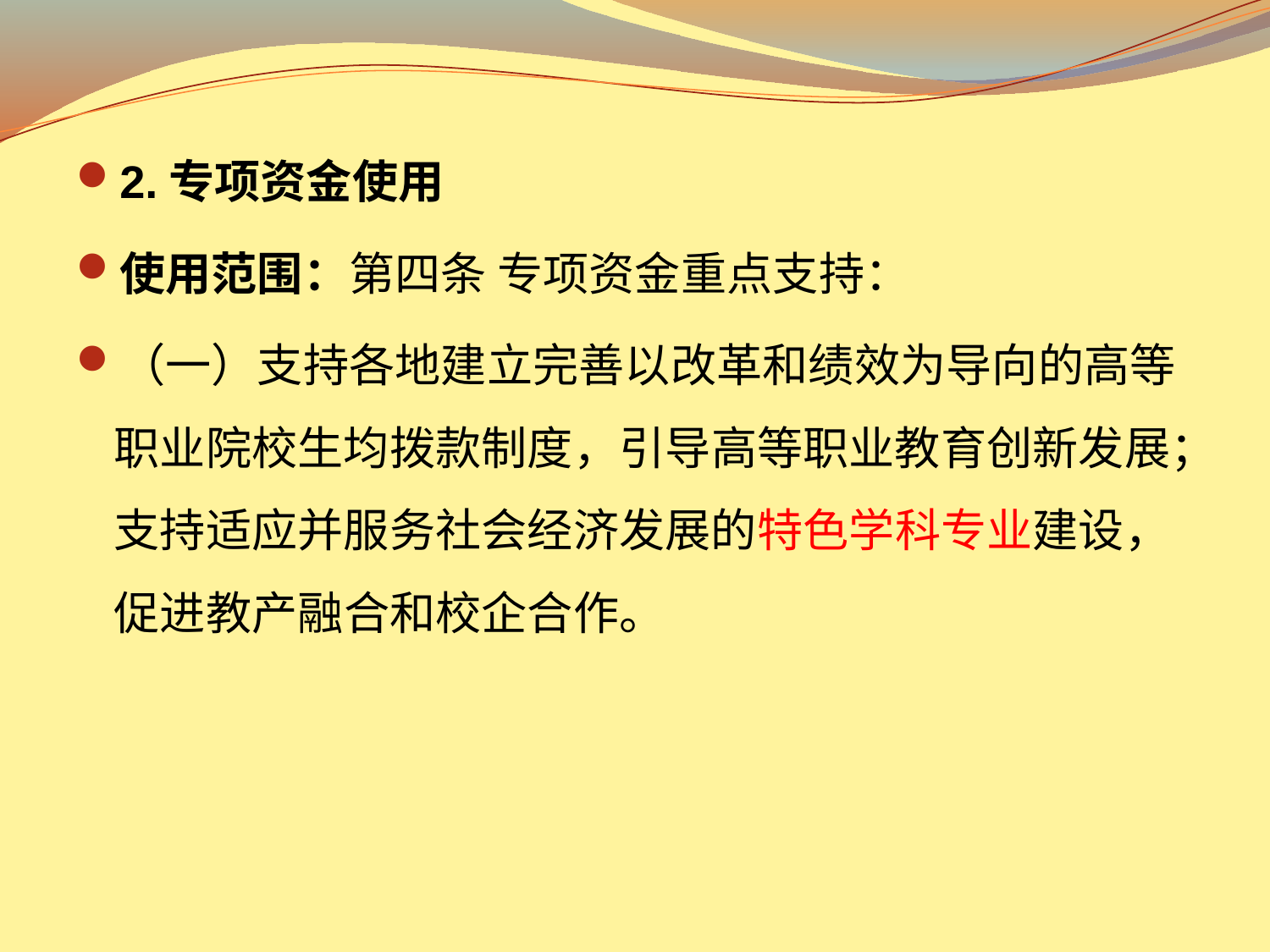

#
2.专项资金使用
使用范围：第四条 专项资金重点支持：
（一）支持各地建立完善以改革和绩效为导向的高等职业院校生均拨款制度，引导高等职业教育创新发展；支持适应并服务社会经济发展的特色学科专业建设，促进教产融合和校企合作。